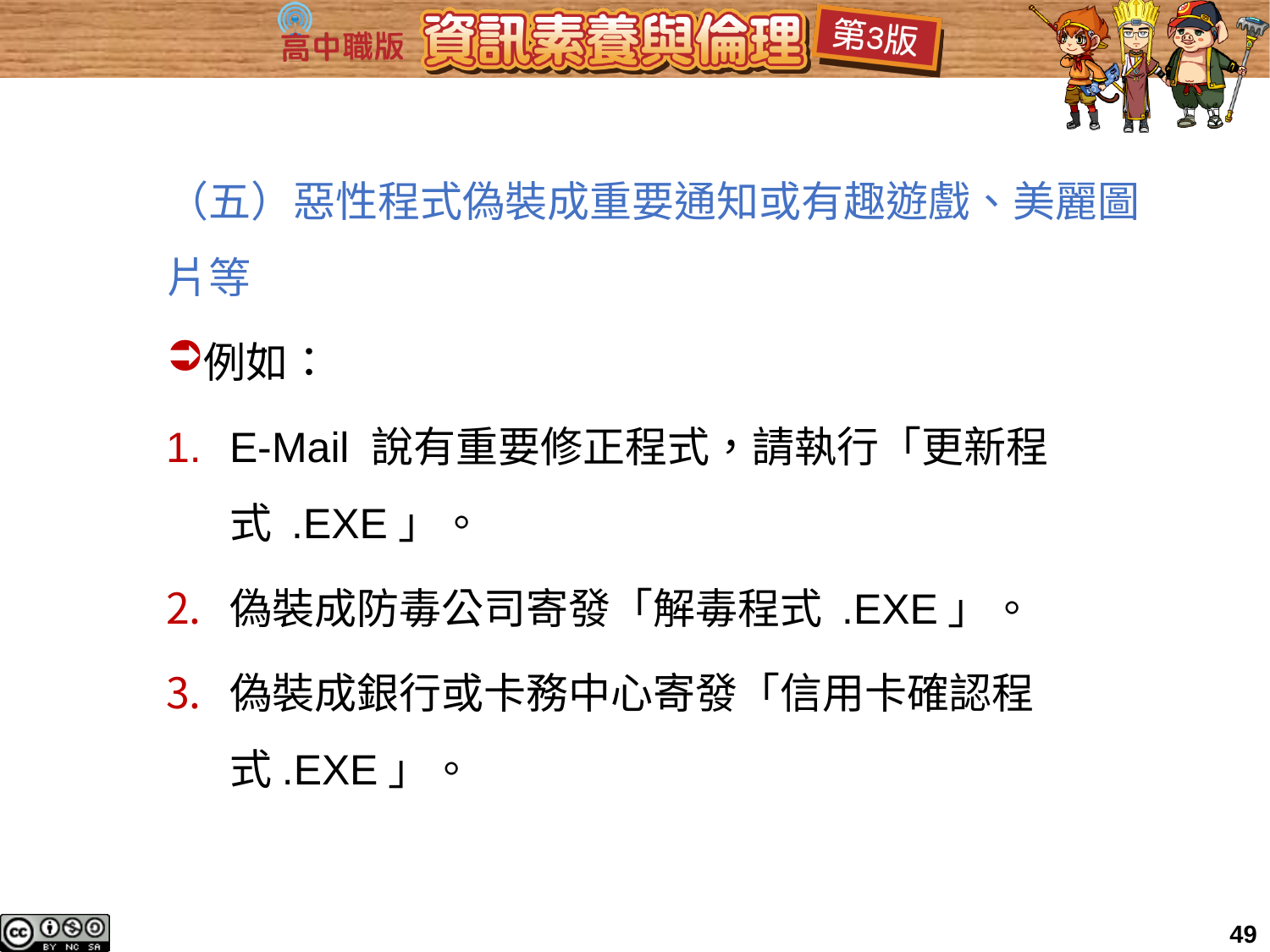

（五）惡性程式偽裝成重要通知或有趣遊戲、美麗圖片等
例如：
E-Mail 說有重要修正程式，請執行「更新程式 .EXE」。
偽裝成防毒公司寄發「解毒程式 .EXE」。
偽裝成銀行或卡務中心寄發「信用卡確認程式.EXE」。
49